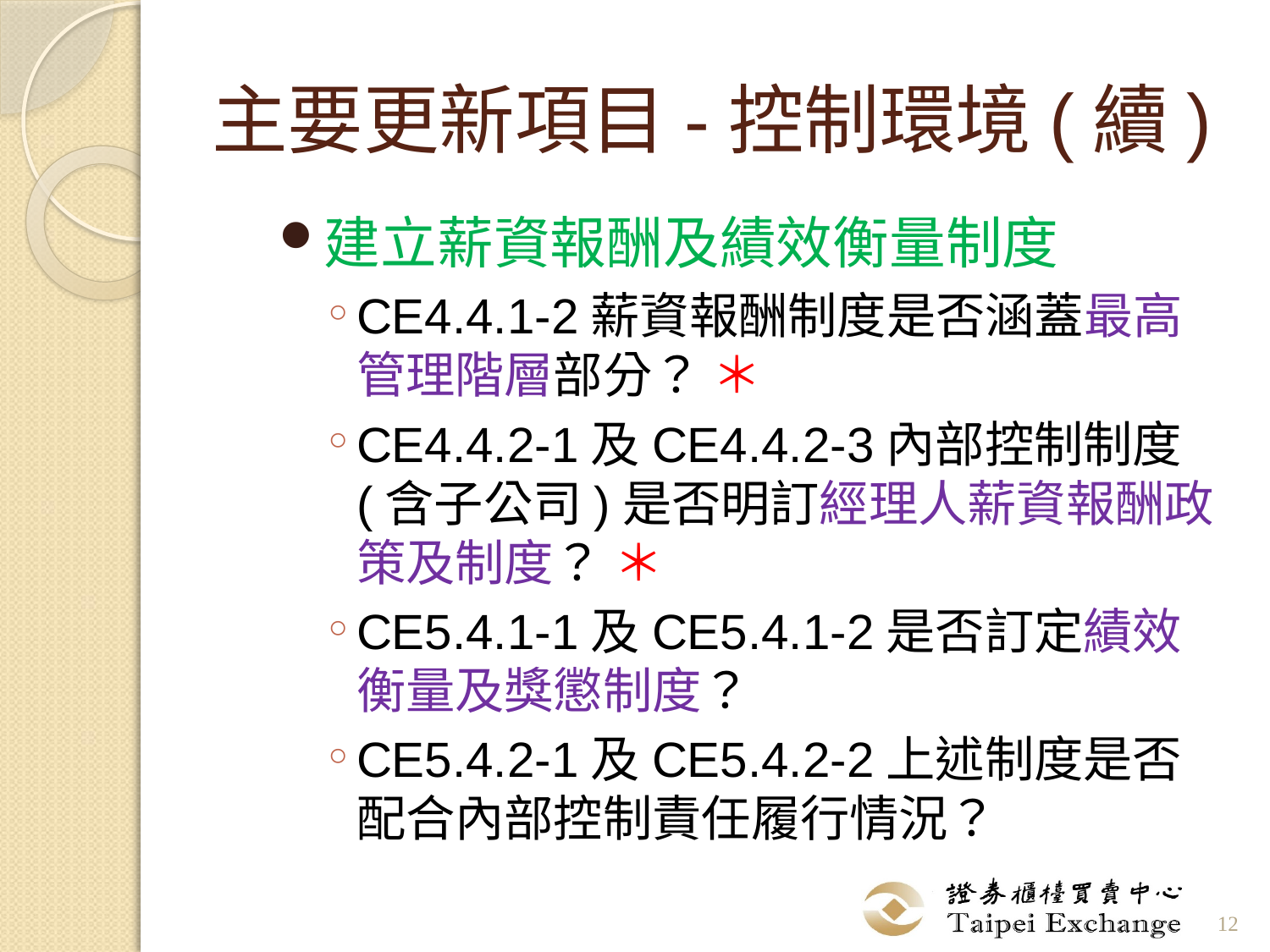

# 主要更新項目-控制環境(續)
建立薪資報酬及績效衡量制度
CE4.4.1-2薪資報酬制度是否涵蓋最高管理階層部分？ ＊
CE4.4.2-1及CE4.4.2-3內部控制制度(含子公司)是否明訂經理人薪資報酬政策及制度？ ＊
CE5.4.1-1及CE5.4.1-2是否訂定績效衡量及獎懲制度？
CE5.4.2-1及CE5.4.2-2上述制度是否配合內部控制責任履行情況？
12